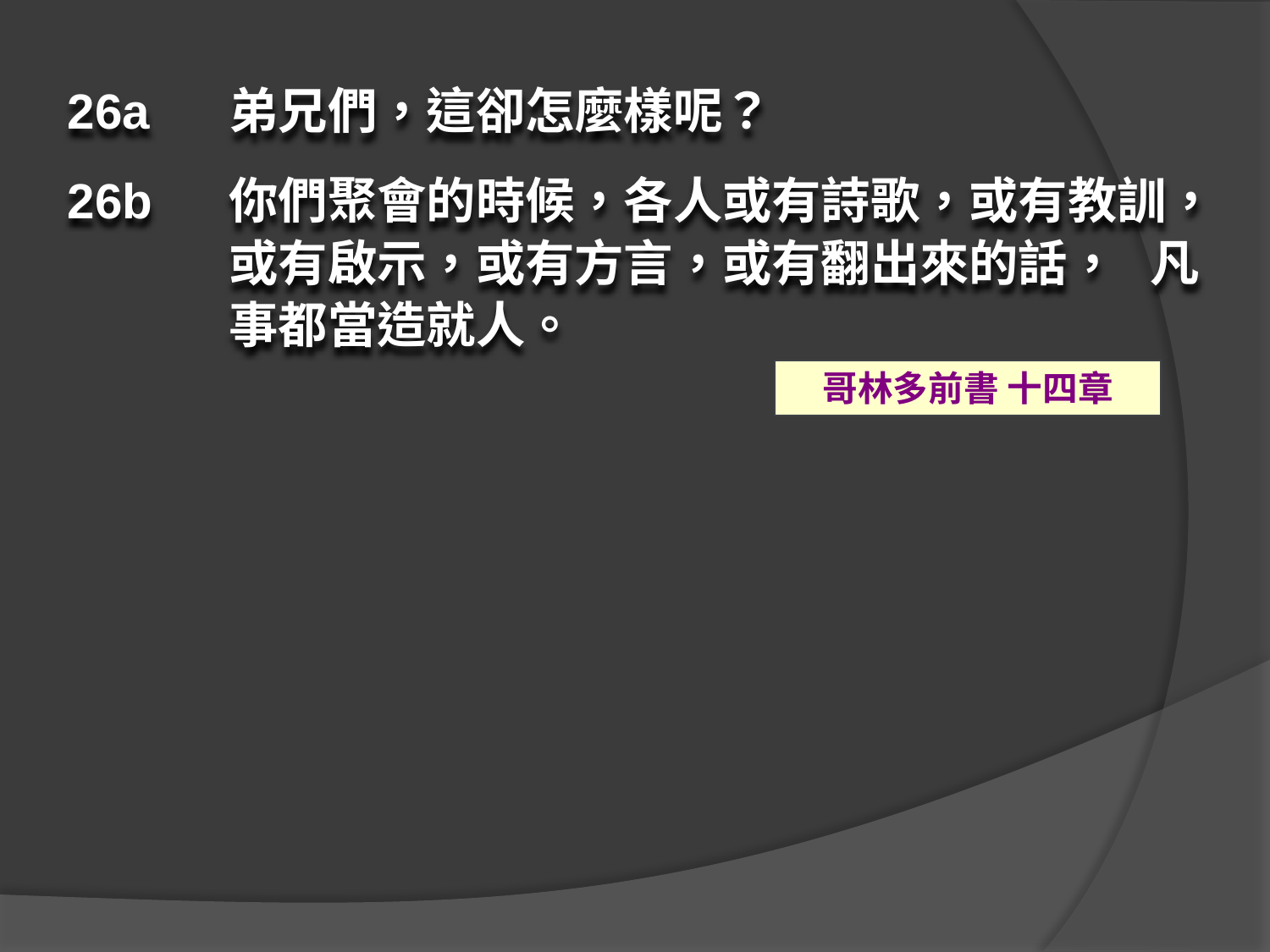

26a	弟兄們，這卻怎麼樣呢？
26b	你們聚會的時候，各人或有詩歌，或有教訓，或有啟示，或有方言，或有翻出來的話，   凡事都當造就人。
哥林多前書 十四章